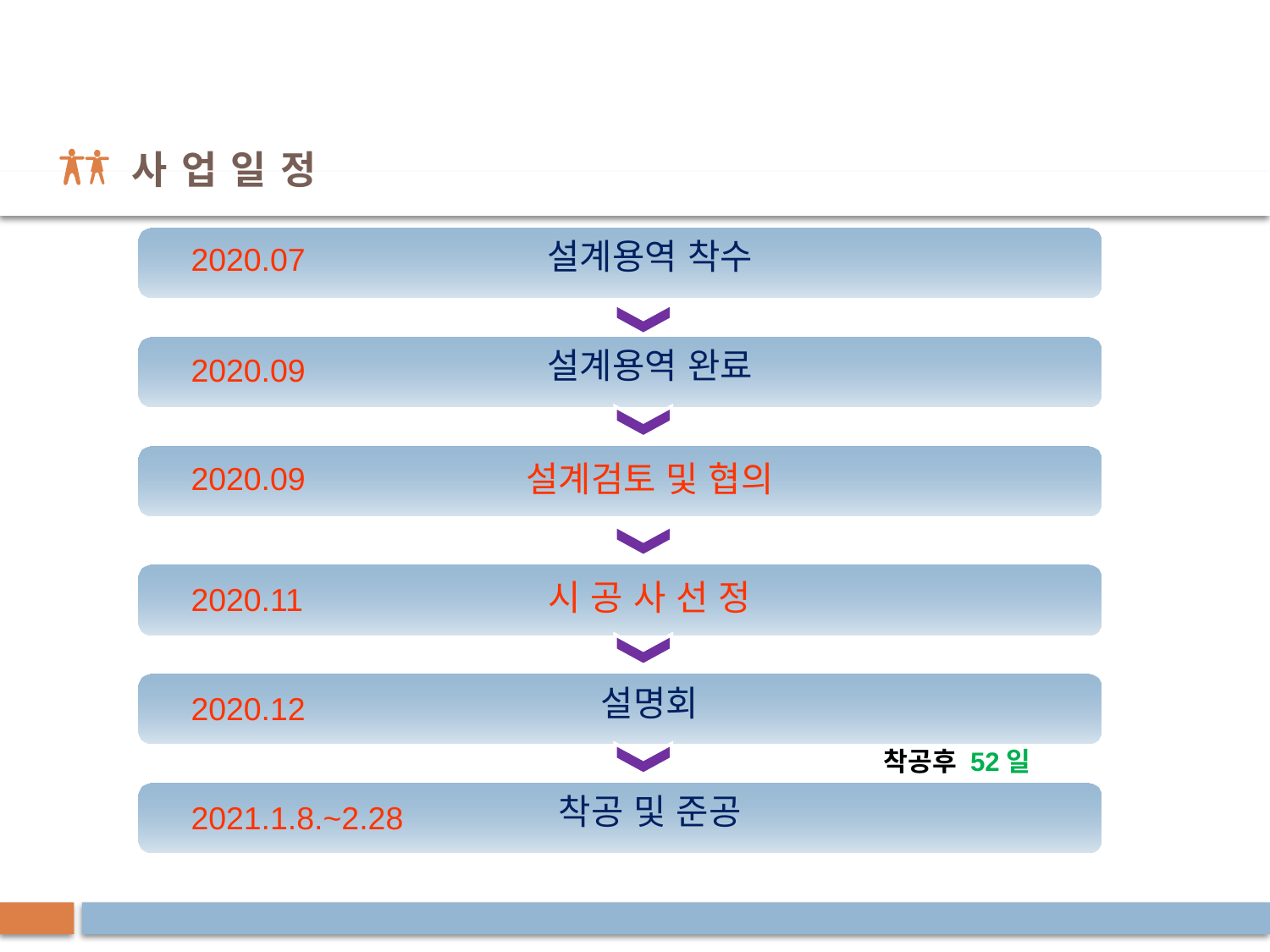

# 사 업 일 정

설계용역 착수

2020.07

설계용역 완료

2020.09

설계검토 및 협의
2020.09

시 공 사 선 정
2020.11

설명회

2020.12

착공후 52일
착공 및 준공

2021.1.8.~2.28